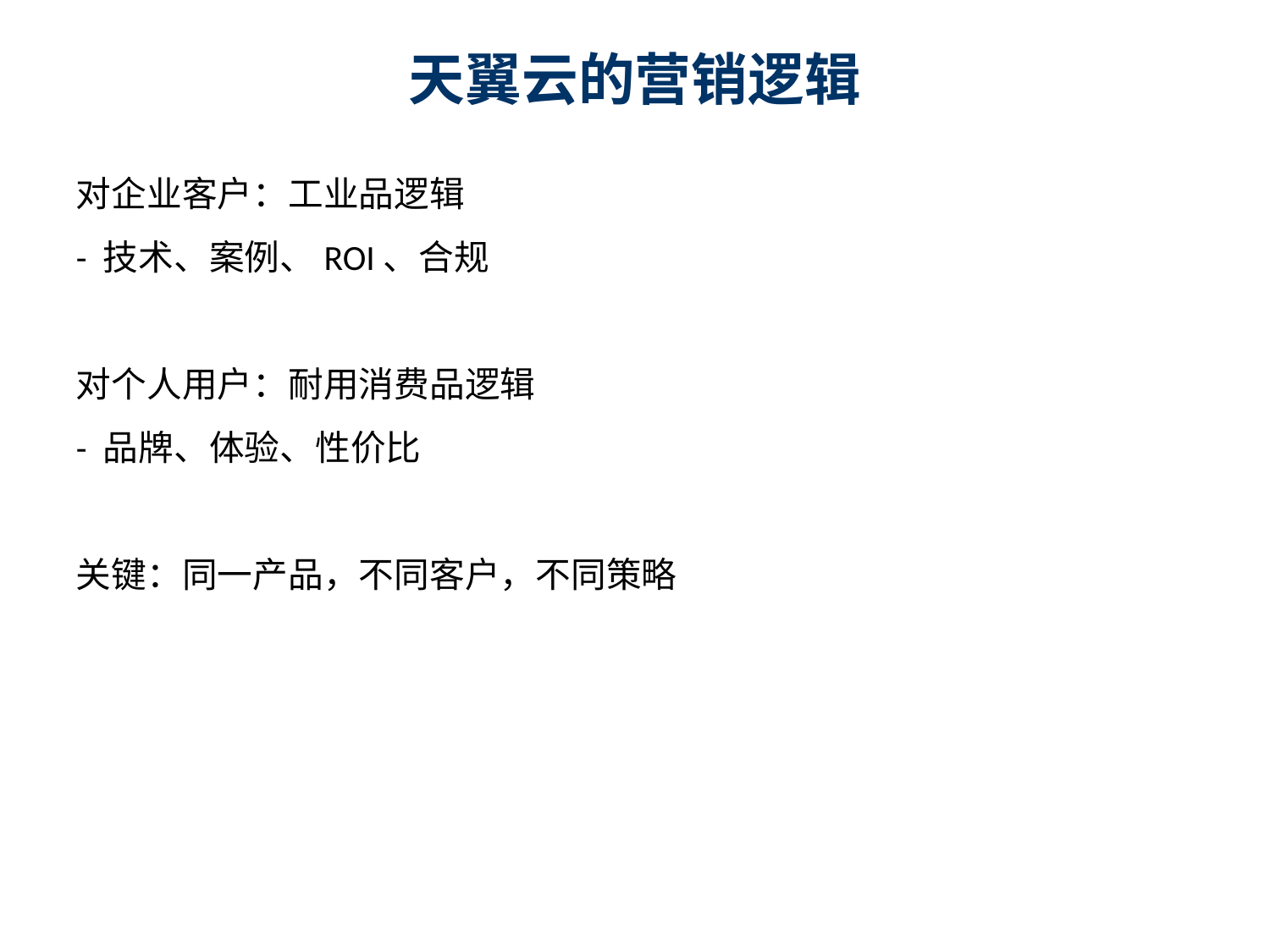

天翼云的营销逻辑
对企业客户：工业品逻辑
- 技术、案例、ROI、合规

对个人用户：耐用消费品逻辑
- 品牌、体验、性价比

关键：同一产品，不同客户，不同策略